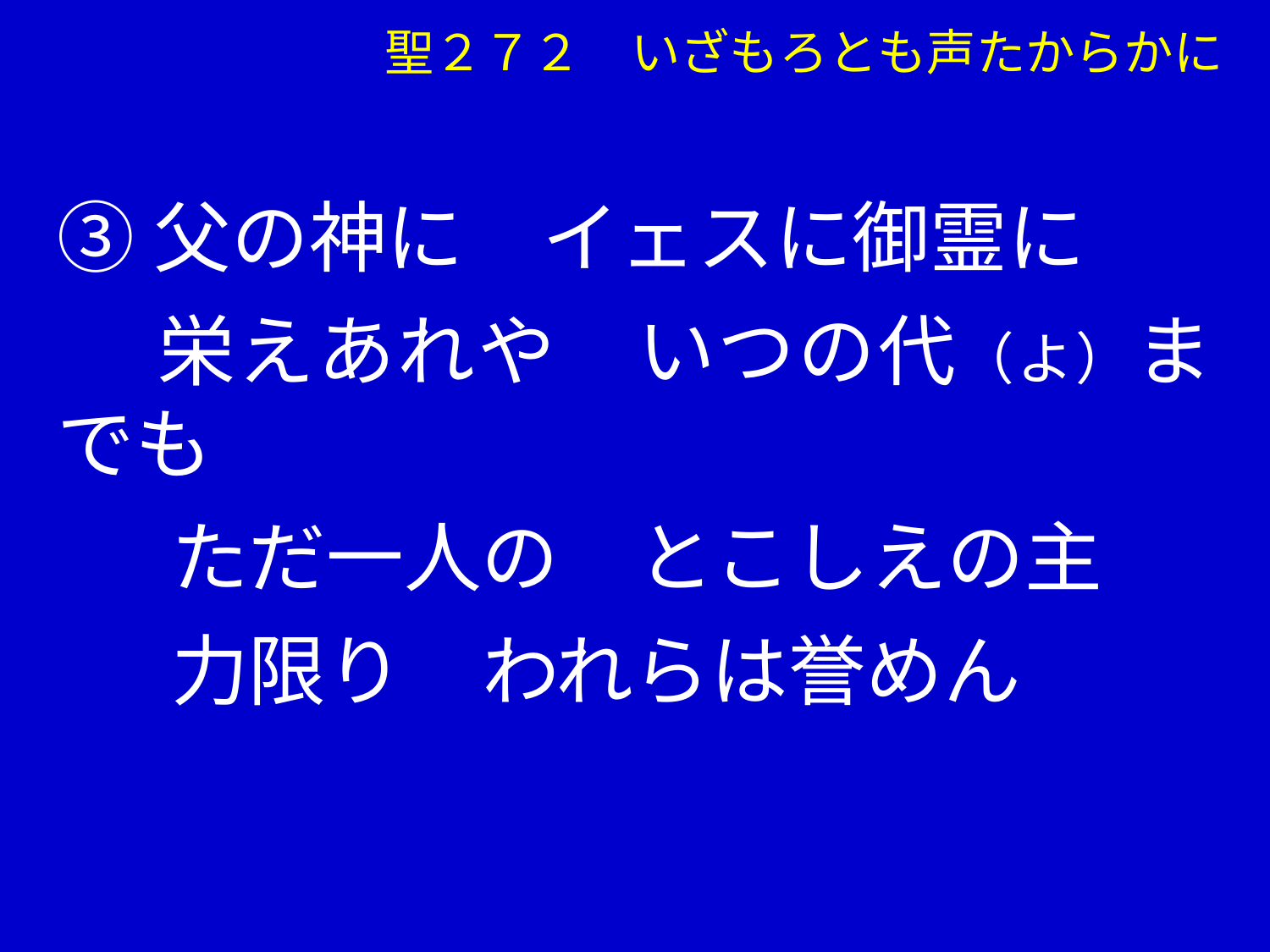

③父の神に　イェスに御霊に
　 栄えあれや　いつの代（よ）までも
 　ただ一人の　とこしえの主
 　力限り　われらは誉めん
聖２７２　いざもろとも声たからかに